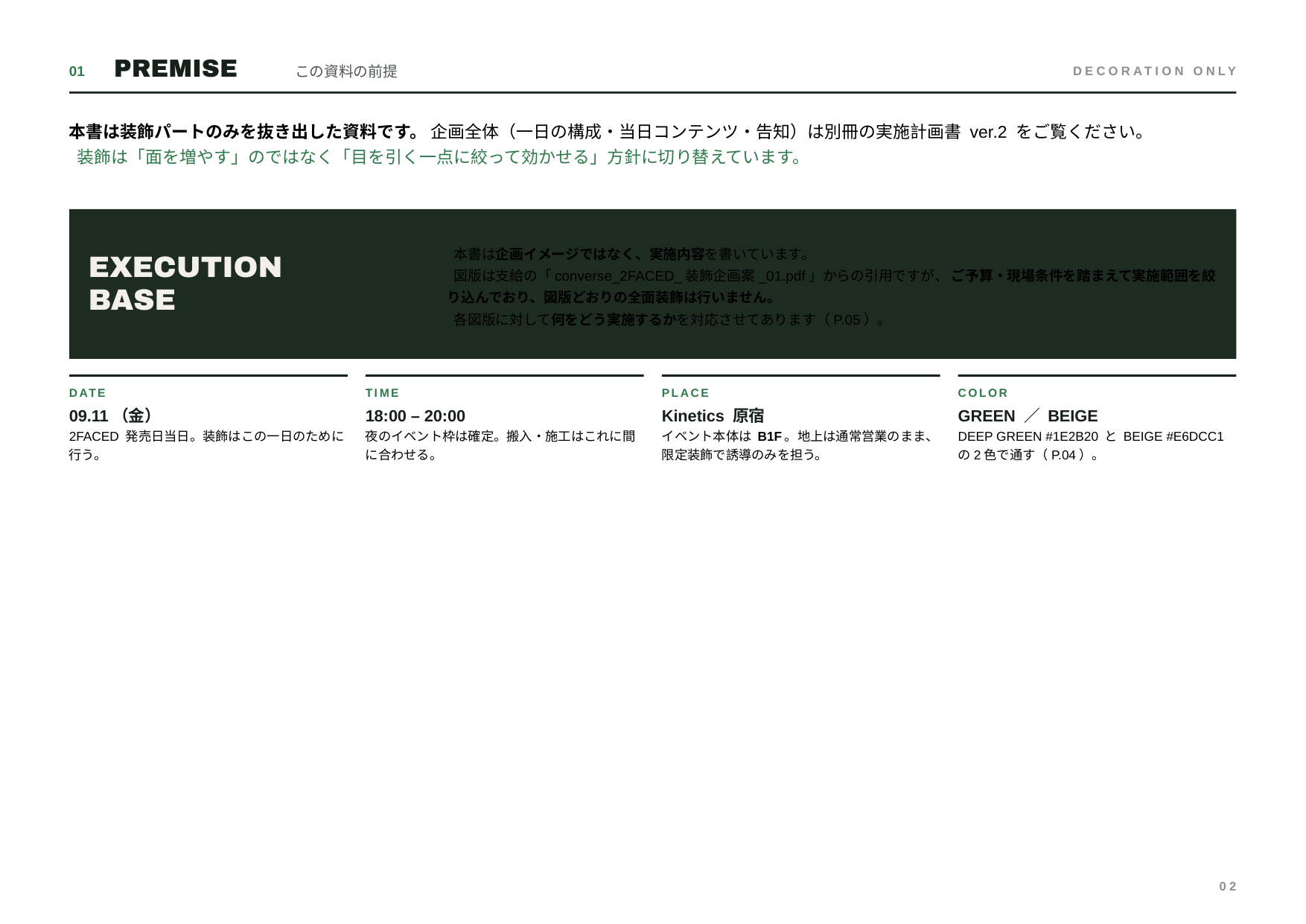

PREMISE
01
この資料の前提
DECORATION ONLY

本書は装飾パートのみを抜き出した資料です。 企画全体（一日の構成・当日コンテンツ・告知）は別冊の実施計画書 ver.2 をご覧ください。
 装飾は「面を増やす」のではなく「目を引く一点に絞って効かせる」方針に切り替えています。

EXECUTION
BASE
 本書は企画イメージではなく、実施内容を書いています。
 図版は支給の「converse_2FACED_装飾企画案_01.pdf」からの引用ですが、 ご予算・現場条件を踏まえて実施範囲を絞り込んでおり、図版どおりの全面装飾は行いません。
 各図版に対して何をどう実施するかを対応させてあります（P.05）。

DATE
TIME
PLACE
COLOR
09.11（金）
18:00 – 20:00
Kinetics 原宿
GREEN ／ BEIGE
2FACED 発売日当日。装飾はこの一日のために行う。
夜のイベント枠は確定。搬入・施工はこれに間に合わせる。
イベント本体は B1F。地上は通常営業のまま、限定装飾で誘導のみを担う。
DEEP GREEN #1E2B20 と BEIGE #E6DCC1 の2色で通す（P.04）。
02